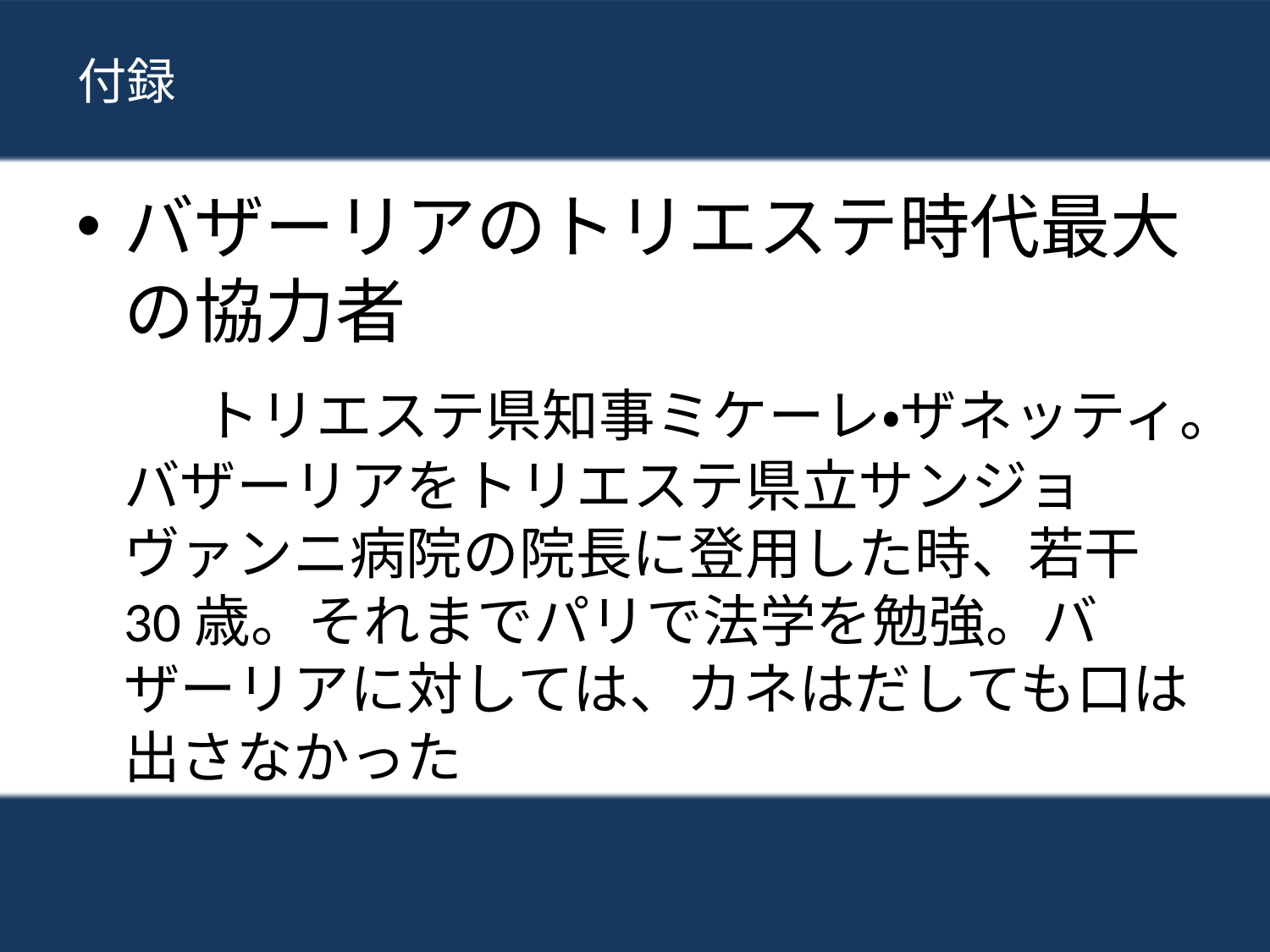

付録
バザーリアのトリエステ時代最大の協力者
　　トリエステ県知事ミケーレ・ザネッティ。バザーリアをトリエステ県立サンジョヴァンニ病院の院長に登用した時、若干30歳。それまでパリで法学を勉強。バザーリアに対しては、カネはだしても口は出さなかった